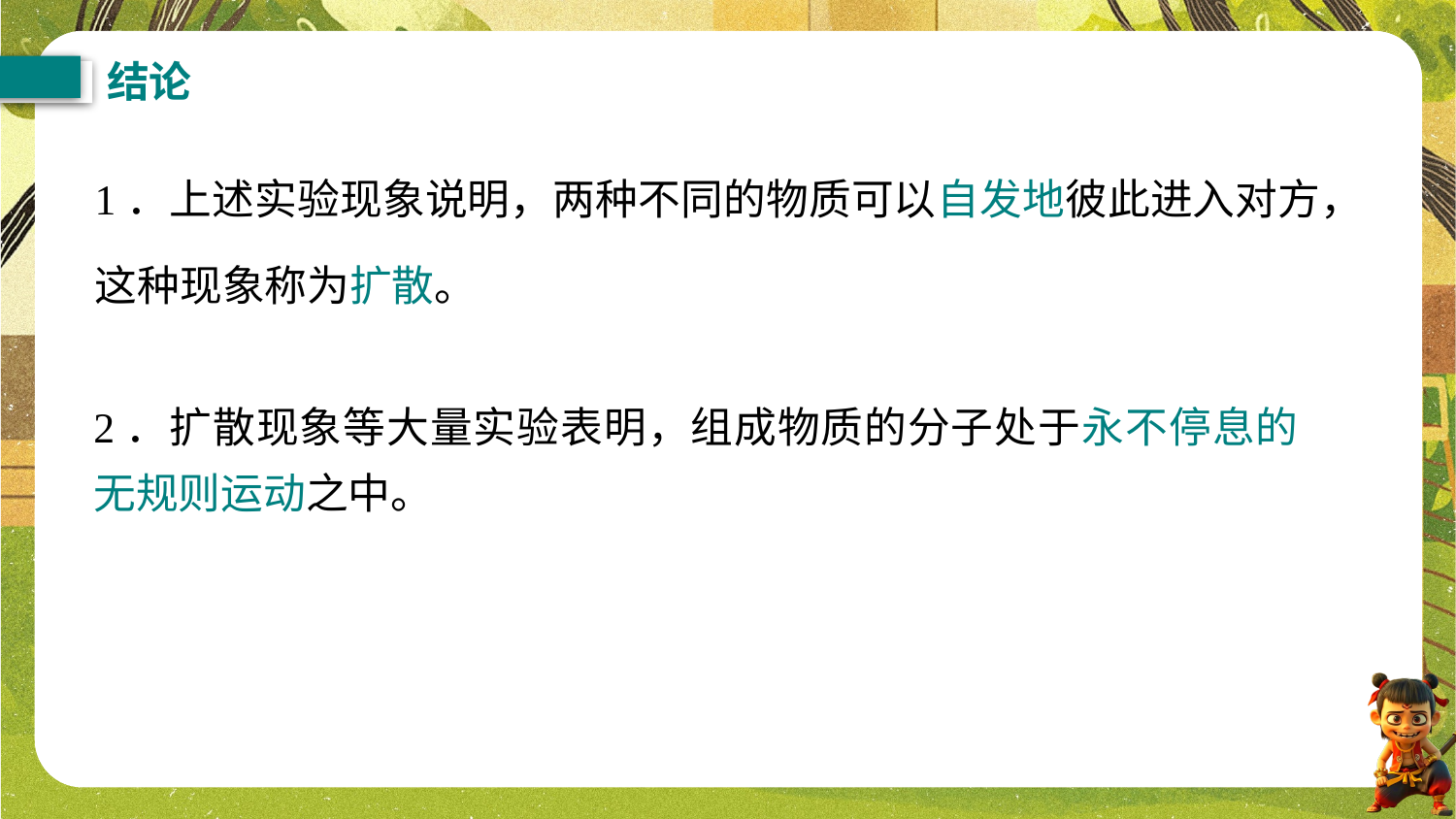

结论

1．上述实验现象说明，两种不同的物质可以自发地彼此进入对方，这种现象称为扩散。
2．扩散现象等大量实验表明，组成物质的分子处于永不停息的无规则运动之中。